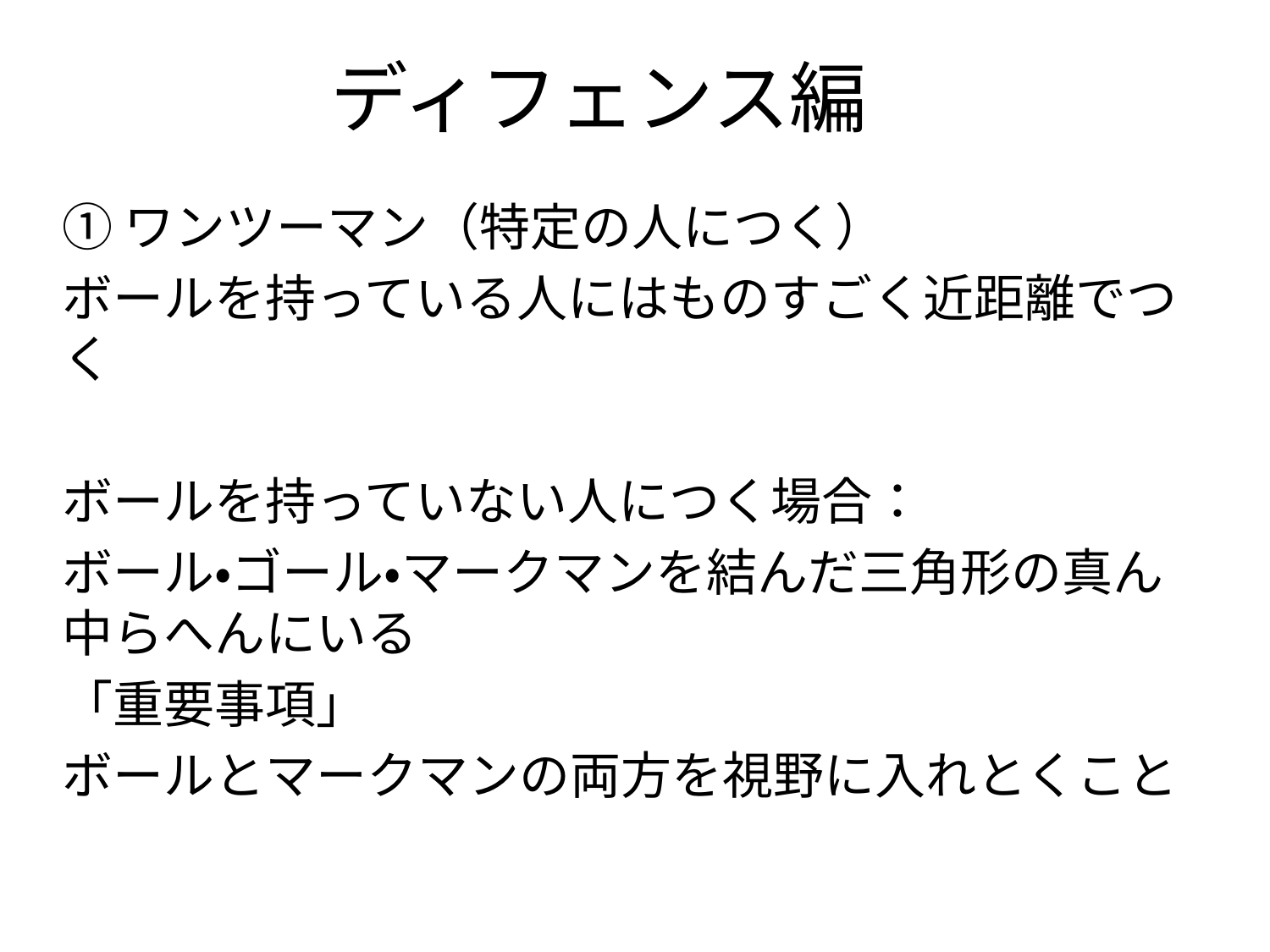

# ディフェンス編
①ワンツーマン（特定の人につく）
ボールを持っている人にはものすごく近距離でつく

ボールを持っていない人につく場合：
ボール・ゴール・マークマンを結んだ三角形の真ん中らへんにいる
「重要事項」
ボールとマークマンの両方を視野に入れとくこと